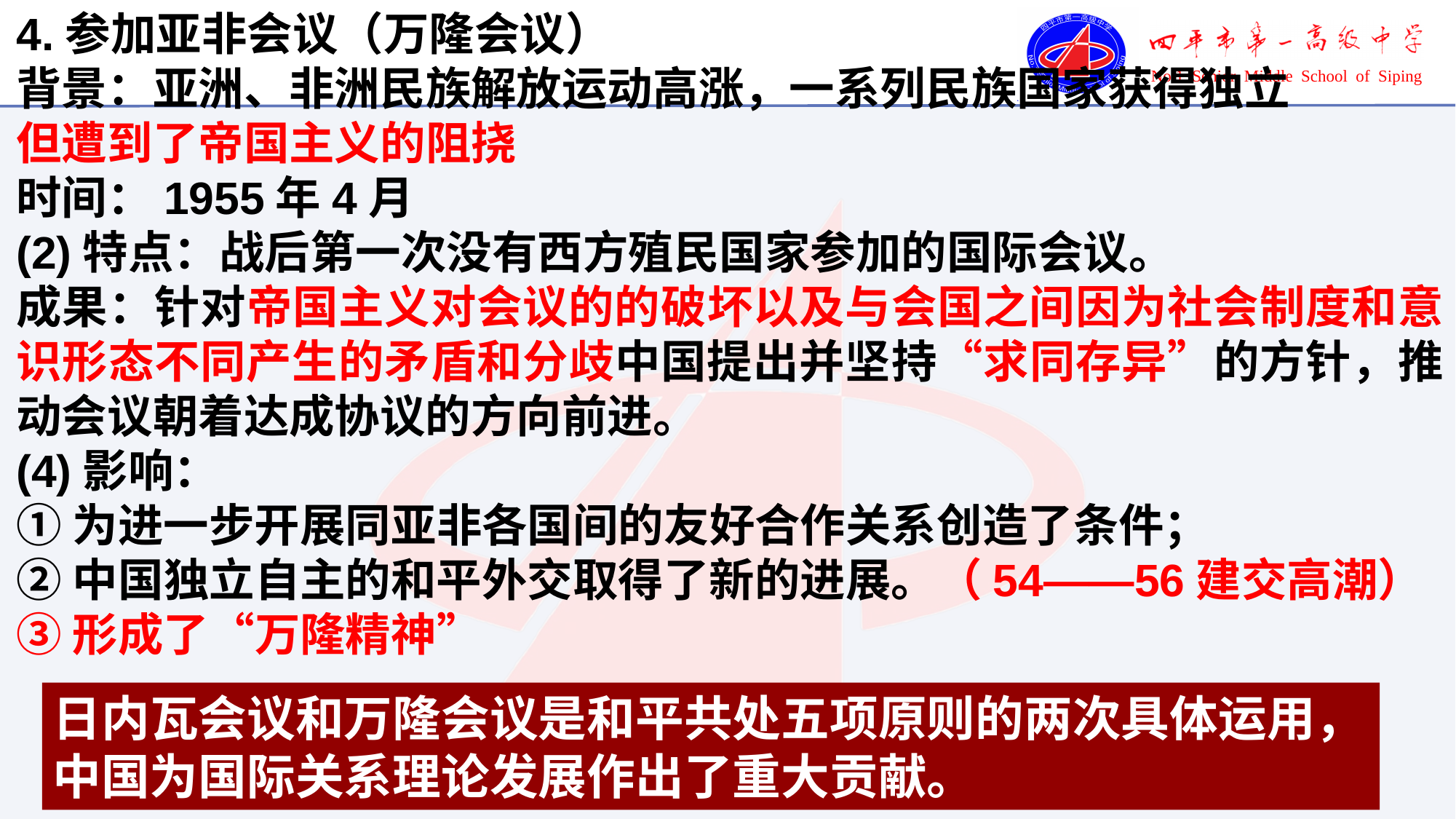

4.参加亚非会议（万隆会议）
背景：亚洲、非洲民族解放运动高涨，一系列民族国家获得独立
但遭到了帝国主义的阻挠
时间：1955年4月
(2)特点：战后第一次没有西方殖民国家参加的国际会议。
成果：针对帝国主义对会议的的破坏以及与会国之间因为社会制度和意识形态不同产生的矛盾和分歧中国提出并坚持“求同存异”的方针，推动会议朝着达成协议的方向前进。
(4)影响：
①为进一步开展同亚非各国间的友好合作关系创造了条件；
②中国独立自主的和平外交取得了新的进展。（54——56建交高潮）
③形成了“万隆精神”
日内瓦会议和万隆会议是和平共处五项原则的两次具体运用，
中国为国际关系理论发展作出了重大贡献。